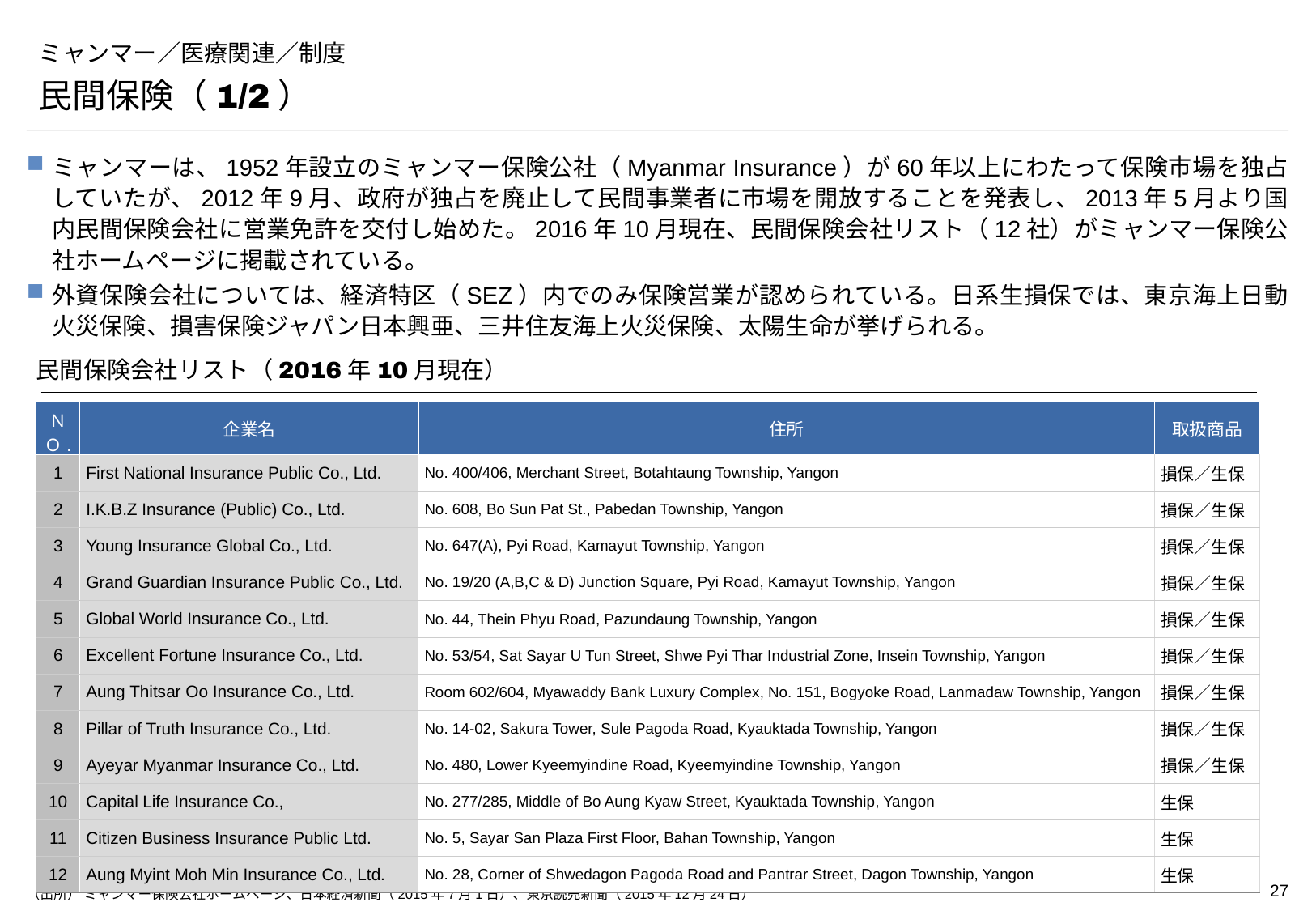

# ミャンマー／医療関連／制度
民間保険（1/2）
ミャンマーは、1952年設立のミャンマー保険公社（Myanmar Insurance）が60年以上にわたって保険市場を独占していたが、2012年9月、政府が独占を廃止して民間事業者に市場を開放することを発表し、2013年5月より国内民間保険会社に営業免許を交付し始めた。2016年10月現在、民間保険会社リスト（12社）がミャンマー保険公社ホームページに掲載されている。
外資保険会社については、経済特区（SEZ）内でのみ保険営業が認められている。日系生損保では、東京海上日動火災保険、損害保険ジャパン日本興亜、三井住友海上火災保険、太陽生命が挙げられる。
民間保険会社リスト（2016年10月現在）
| ＮＯ. | 企業名 | 住所 | 取扱商品 |
| --- | --- | --- | --- |
| 1 | First National Insurance Public Co., Ltd. | No. 400/406, Merchant Street, Botahtaung Township, Yangon | 損保／生保 |
| 2 | I.K.B.Z Insurance (Public) Co., Ltd. | No. 608, Bo Sun Pat St., Pabedan Township, Yangon | 損保／生保 |
| 3 | Young Insurance Global Co., Ltd. | No. 647(A), Pyi Road, Kamayut Township, Yangon | 損保／生保 |
| 4 | Grand Guardian Insurance Public Co., Ltd. | No. 19/20 (A,B,C & D) Junction Square, Pyi Road, Kamayut Township, Yangon | 損保／生保 |
| 5 | Global World Insurance Co., Ltd. | No. 44, Thein Phyu Road, Pazundaung Township, Yangon | 損保／生保 |
| 6 | Excellent Fortune Insurance Co., Ltd. | No. 53/54, Sat Sayar U Tun Street, Shwe Pyi Thar Industrial Zone, Insein Township, Yangon | 損保／生保 |
| 7 | Aung Thitsar Oo Insurance Co., Ltd. | Room 602/604, Myawaddy Bank Luxury Complex, No. 151, Bogyoke Road, Lanmadaw Township, Yangon | 損保／生保 |
| 8 | Pillar of Truth Insurance Co., Ltd. | No. 14-02, Sakura Tower, Sule Pagoda Road, Kyauktada Township, Yangon | 損保／生保 |
| 9 | Ayeyar Myanmar Insurance Co., Ltd. | No. 480, Lower Kyeemyindine Road, Kyeemyindine Township, Yangon | 損保／生保 |
| 10 | Capital Life Insurance Co., | No. 277/285, Middle of Bo Aung Kyaw Street, Kyauktada Township, Yangon | 生保 |
| 11 | Citizen Business Insurance Public Ltd. | No. 5, Sayar San Plaza First Floor, Bahan Township, Yangon | 生保 |
| 12 | Aung Myint Moh Min Insurance Co., Ltd. | No. 28, Corner of Shwedagon Pagoda Road and Pantrar Street, Dagon Township, Yangon | 生保 |
（出所） ミャンマー保険公社ホームページ、日本経済新聞（2015年7月1日）、東京読売新聞（2015年12月24日）